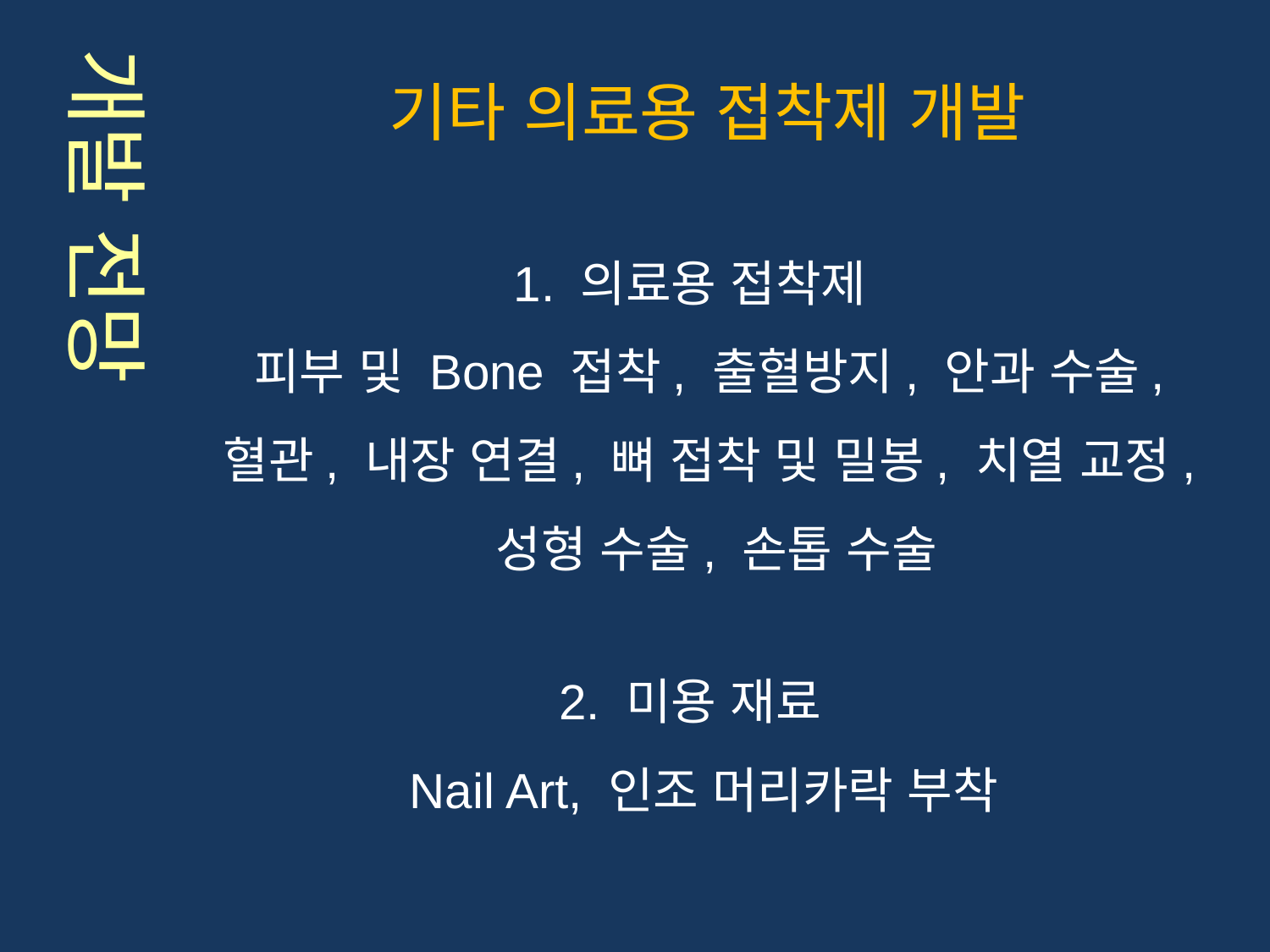

개발 전망
기타 의료용 접착제 개발

1. 의료용 접착제
   피부 및 Bone 접착, 출혈방지, 안과 수술,
   혈관, 내장 연결, 뼈 접착 및 밀봉, 치열 교정,
   성형 수술, 손톱 수술

2. 미용 재료
  Nail Art, 인조 머리카락 부착